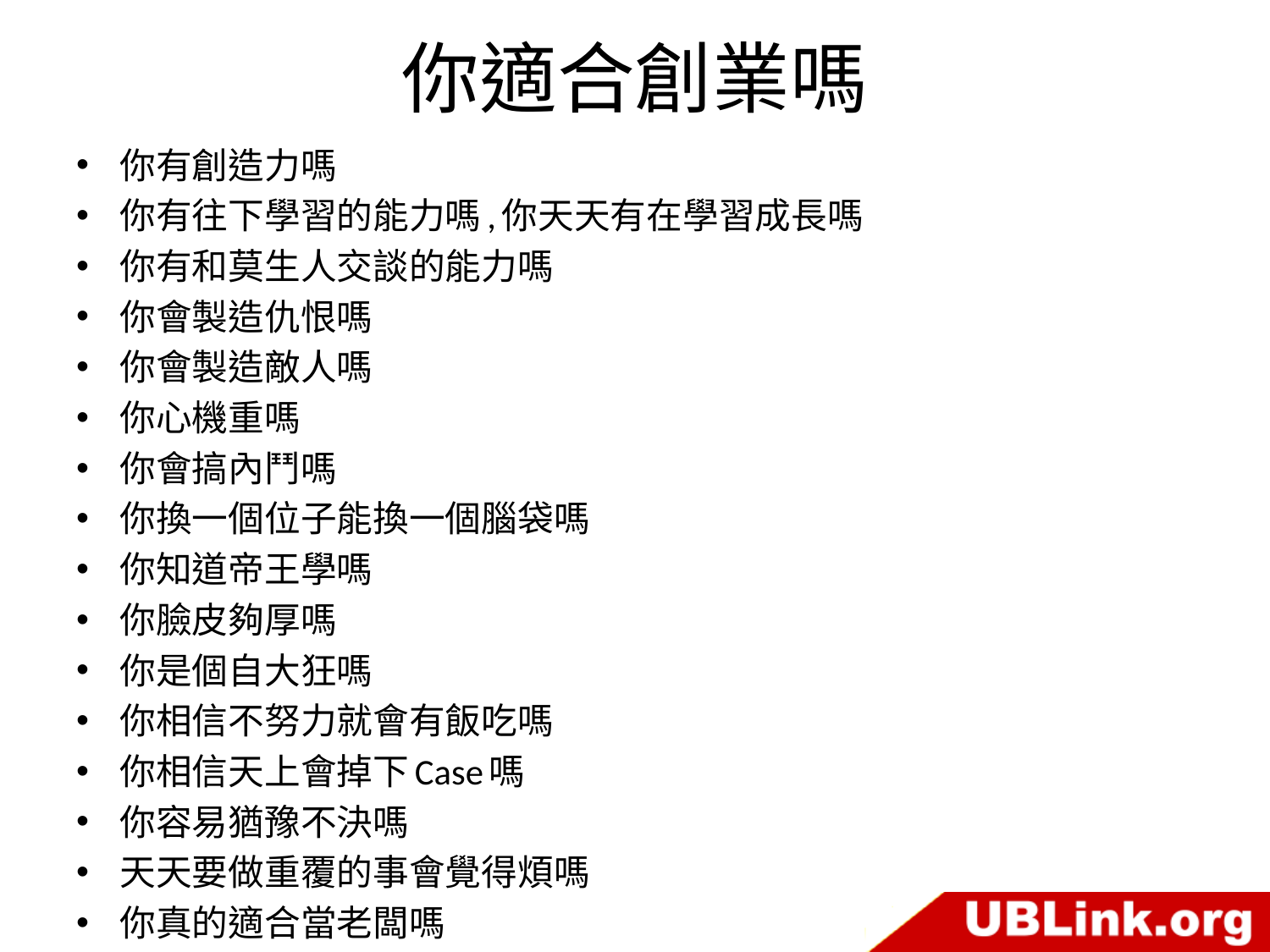

# 你適合創業嗎
你有創造力嗎
你有往下學習的能力嗎,你天天有在學習成長嗎
你有和莫生人交談的能力嗎
你會製造仇恨嗎
你會製造敵人嗎
你心機重嗎
你會搞內鬥嗎
你換一個位子能換一個腦袋嗎
你知道帝王學嗎
你臉皮夠厚嗎
你是個自大狂嗎
你相信不努力就會有飯吃嗎
你相信天上會掉下Case嗎
你容易猶豫不決嗎
天天要做重覆的事會覺得煩嗎
你真的適合當老闆嗎